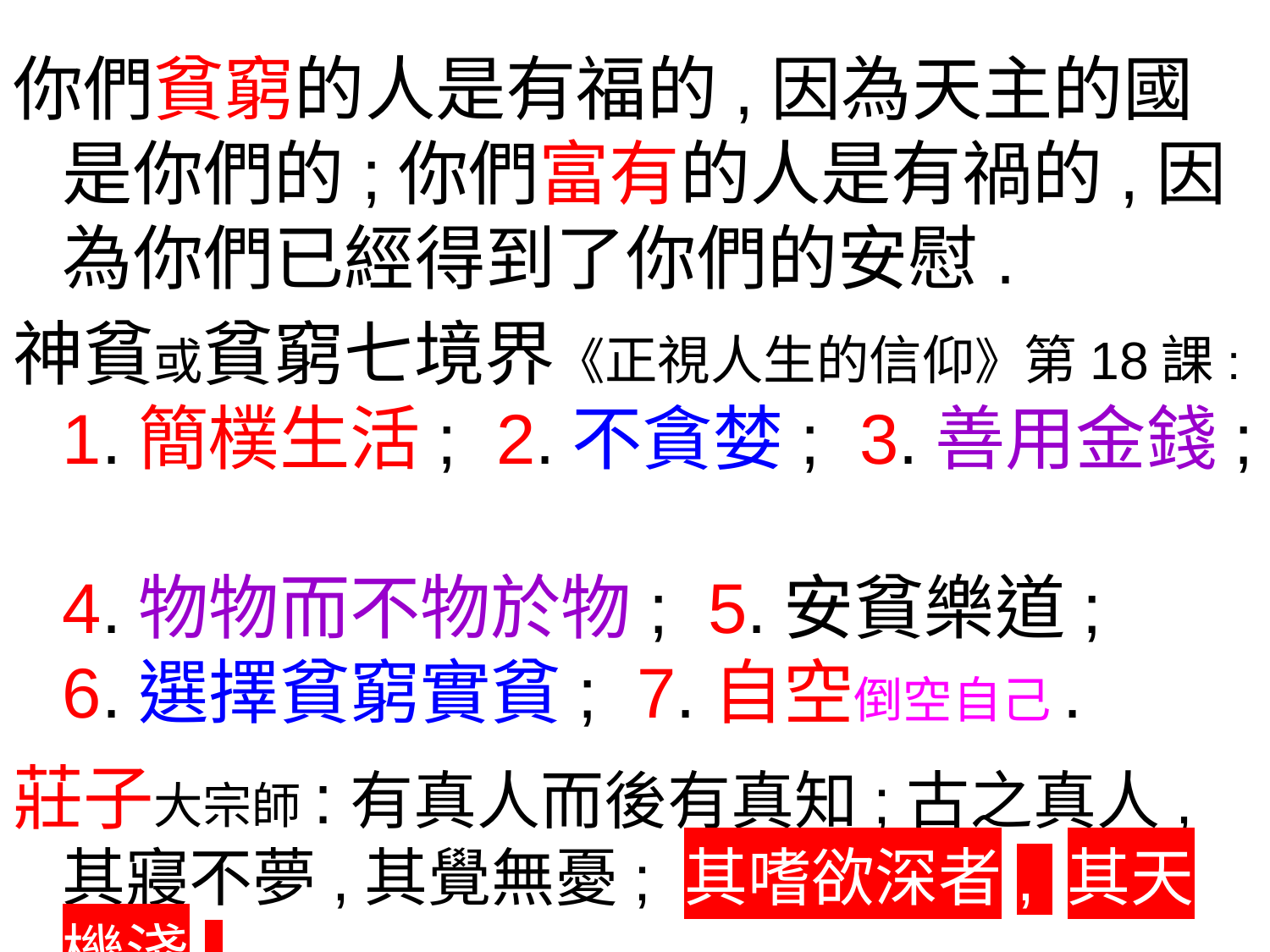

你們貧窮的人是有福的,因為天主的國是你們的;你們富有的人是有禍的,因為你們已經得到了你們的安慰.
神貧或貧窮七境界《正視人生的信仰》第18課:
1.簡樸生活;  2.不貪婪;  3.善用金錢;
4.物物而不物於物;  5.安貧樂道;
6.選擇貧窮實貧;  7.自空倒空自己.
莊子大宗師:有真人而後有真知;古之真人,其寢不夢,其覺無憂; 其嗜欲深者, 其天機淺.
最高境界是顏回的坐忘.